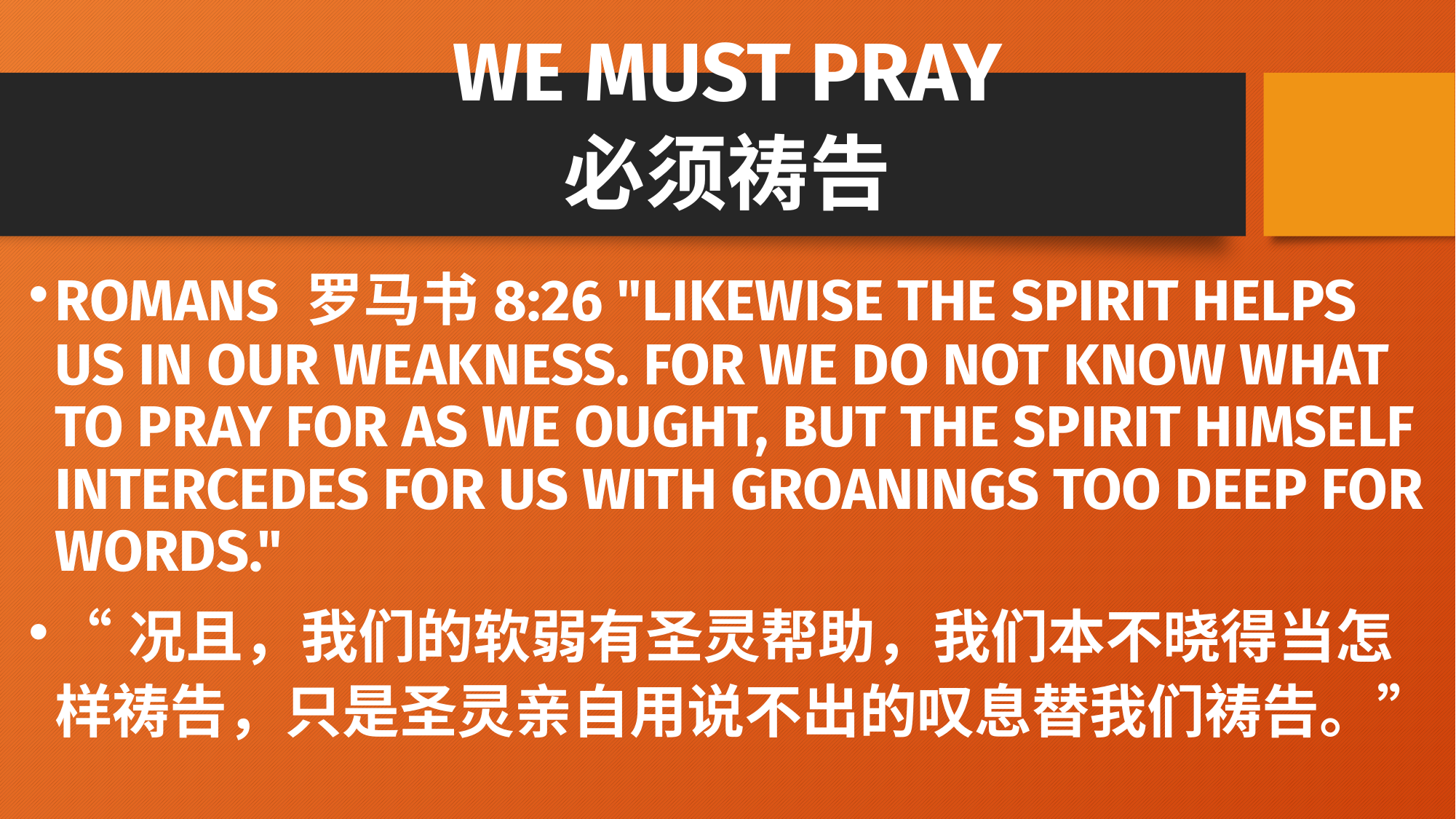

# WE MUST PRAY 必须祷告
ROMANS 罗马书8:26 "LIKEWISE THE SPIRIT HELPS US IN OUR WEAKNESS. FOR WE DO NOT KNOW WHAT TO PRAY FOR AS WE OUGHT, BUT THE SPIRIT HIMSELF INTERCEDES FOR US WITH GROANINGS TOO DEEP FOR WORDS."
“况且，我们的软弱有圣灵帮助，我们本不晓得当怎样祷告，只是圣灵亲自用说不出的叹息替我们祷告。”